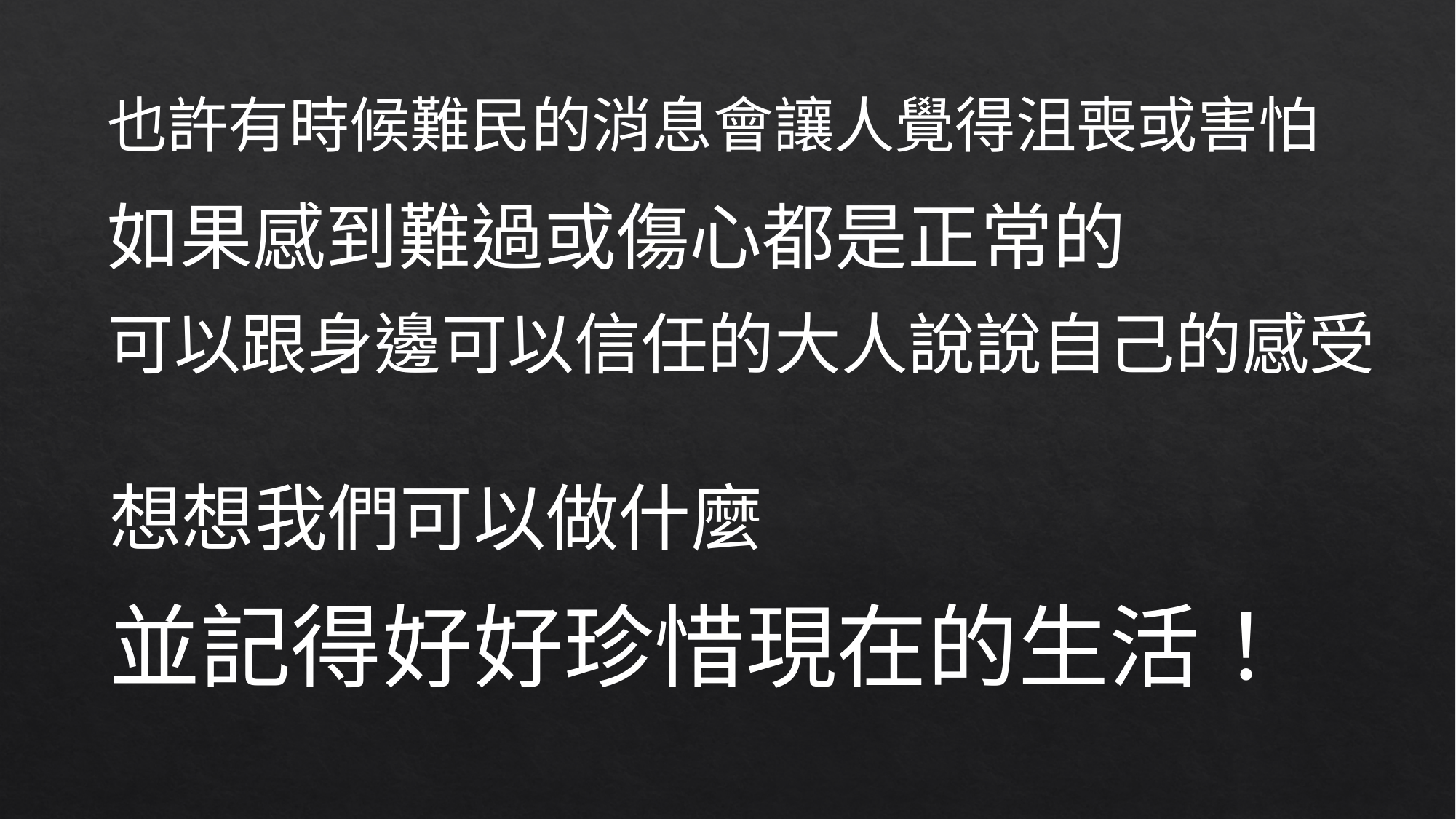

也許有時候難民的消息會讓人覺得沮喪或害怕
如果感到難過或傷心都是正常的
可以跟身邊可以信任的大人說說自己的感受
想想我們可以做什麼
並記得好好珍惜現在的生活！